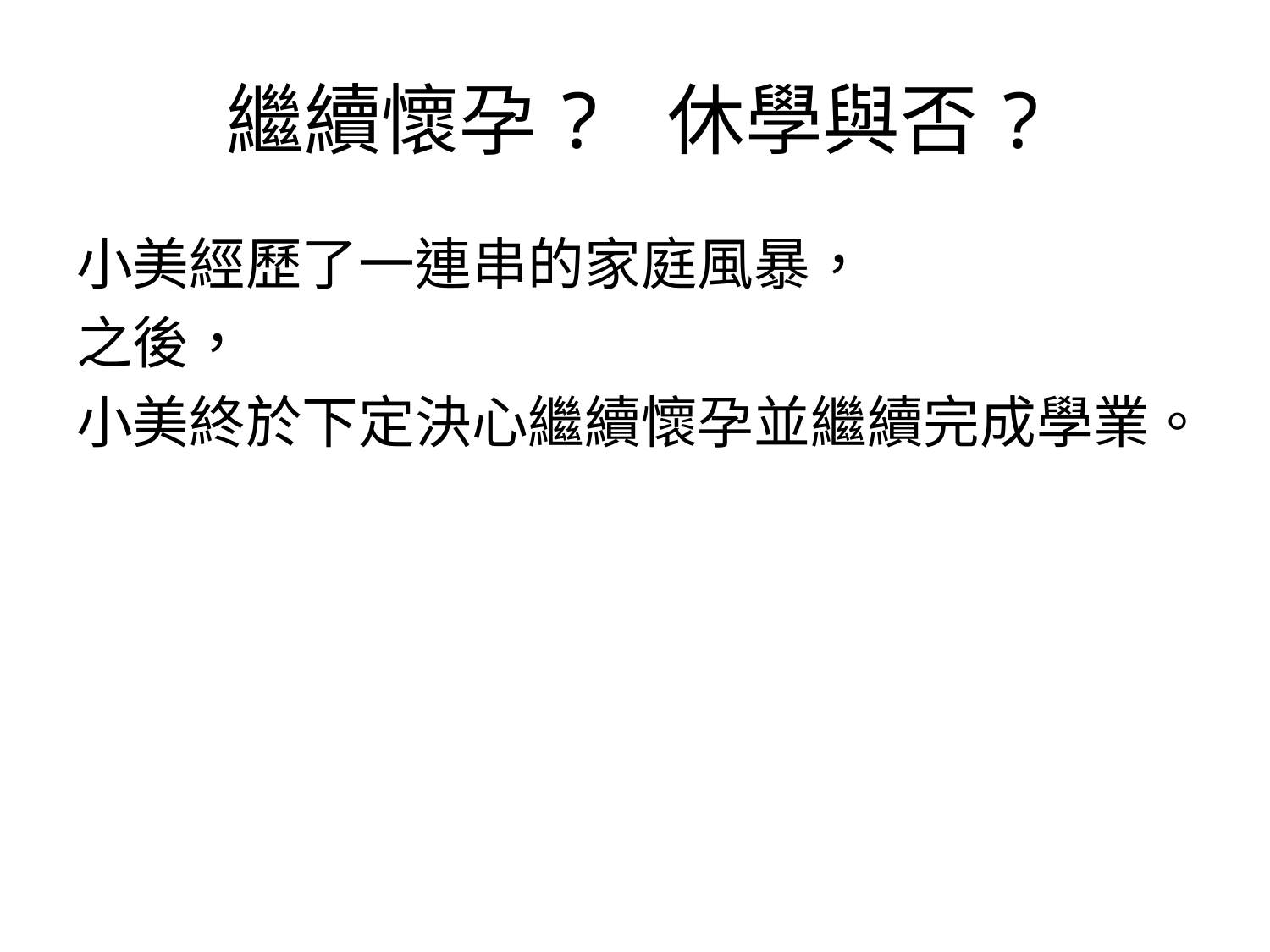

# 繼續懷孕? 休學與否?
小美經歷了一連串的家庭風暴，
之後，
小美終於下定決心繼續懷孕並繼續完成學業。